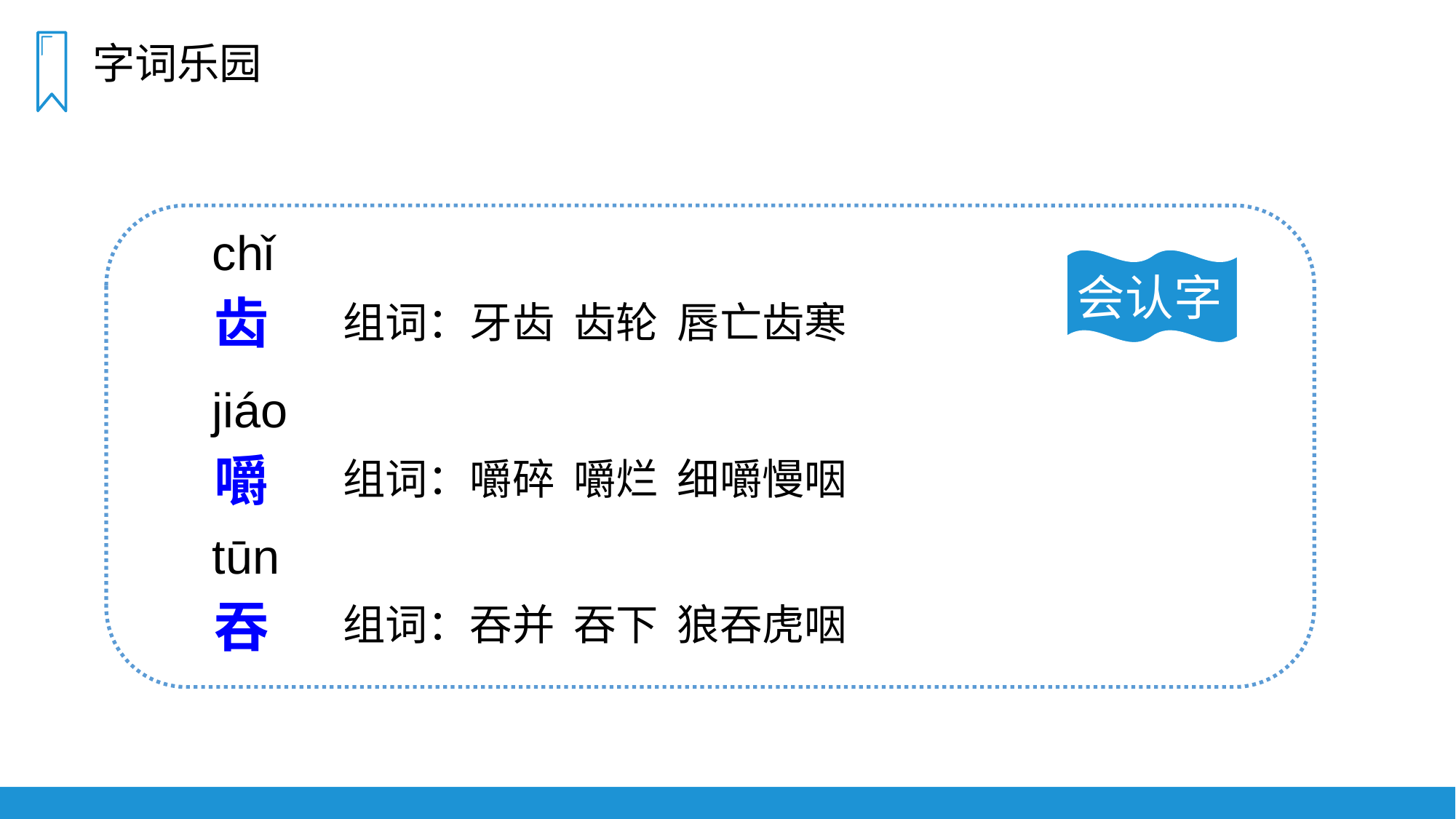

字词乐园

chǐ
会认字
齿
组词：牙齿  齿轮  唇亡齿寒
jiáo
嚼
组词：嚼碎  嚼烂  细嚼慢咽
tūn
吞
组词：吞并  吞下  狼吞虎咽